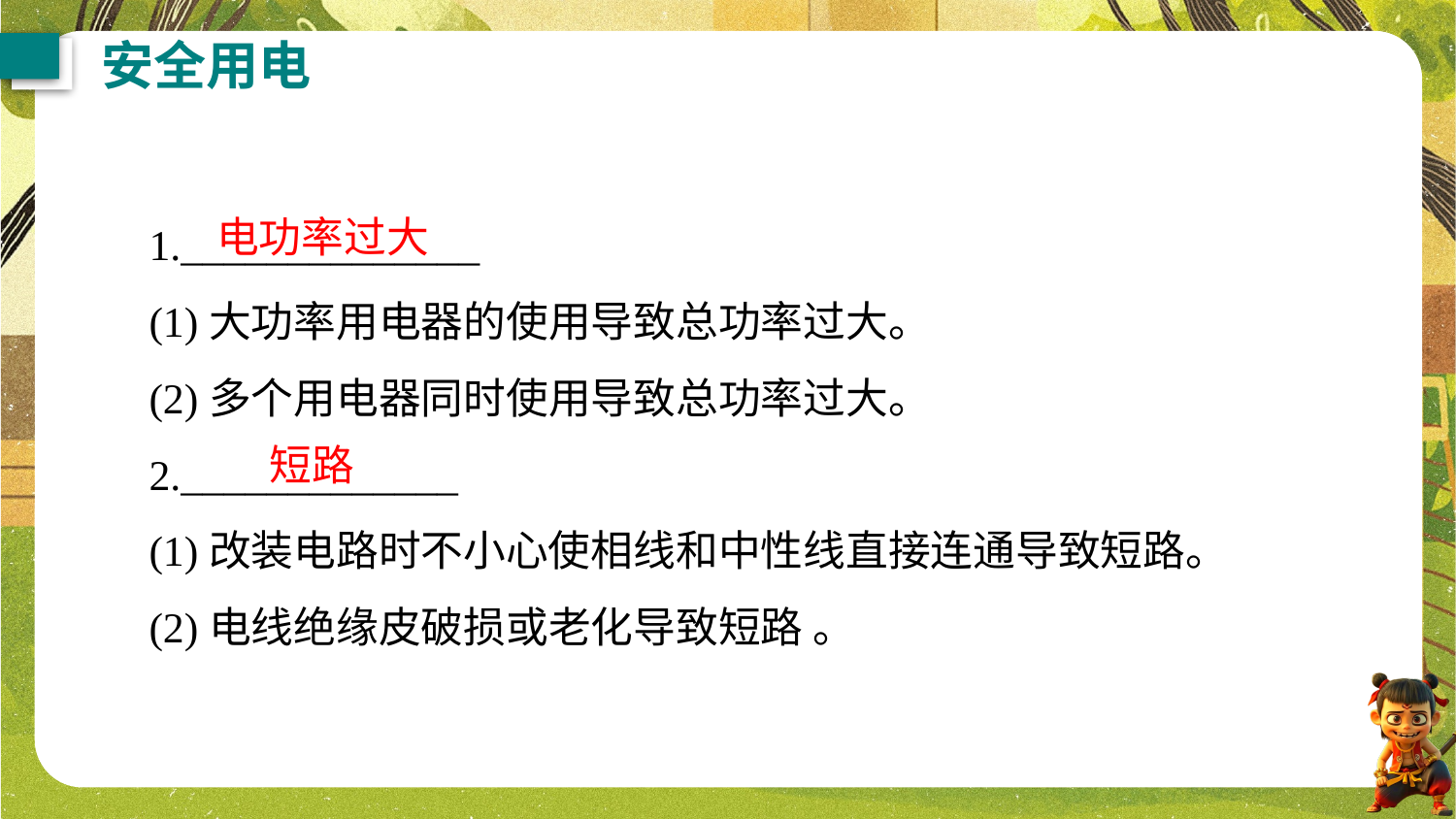

安全用电

1.______________
(1)大功率用电器的使用导致总功率过大。
(2)多个用电器同时使用导致总功率过大。
2._____________
(1)改装电路时不小心使相线和中性线直接连通导致短路。
(2)电线绝缘皮破损或老化导致短路 。
电功率过大
短路